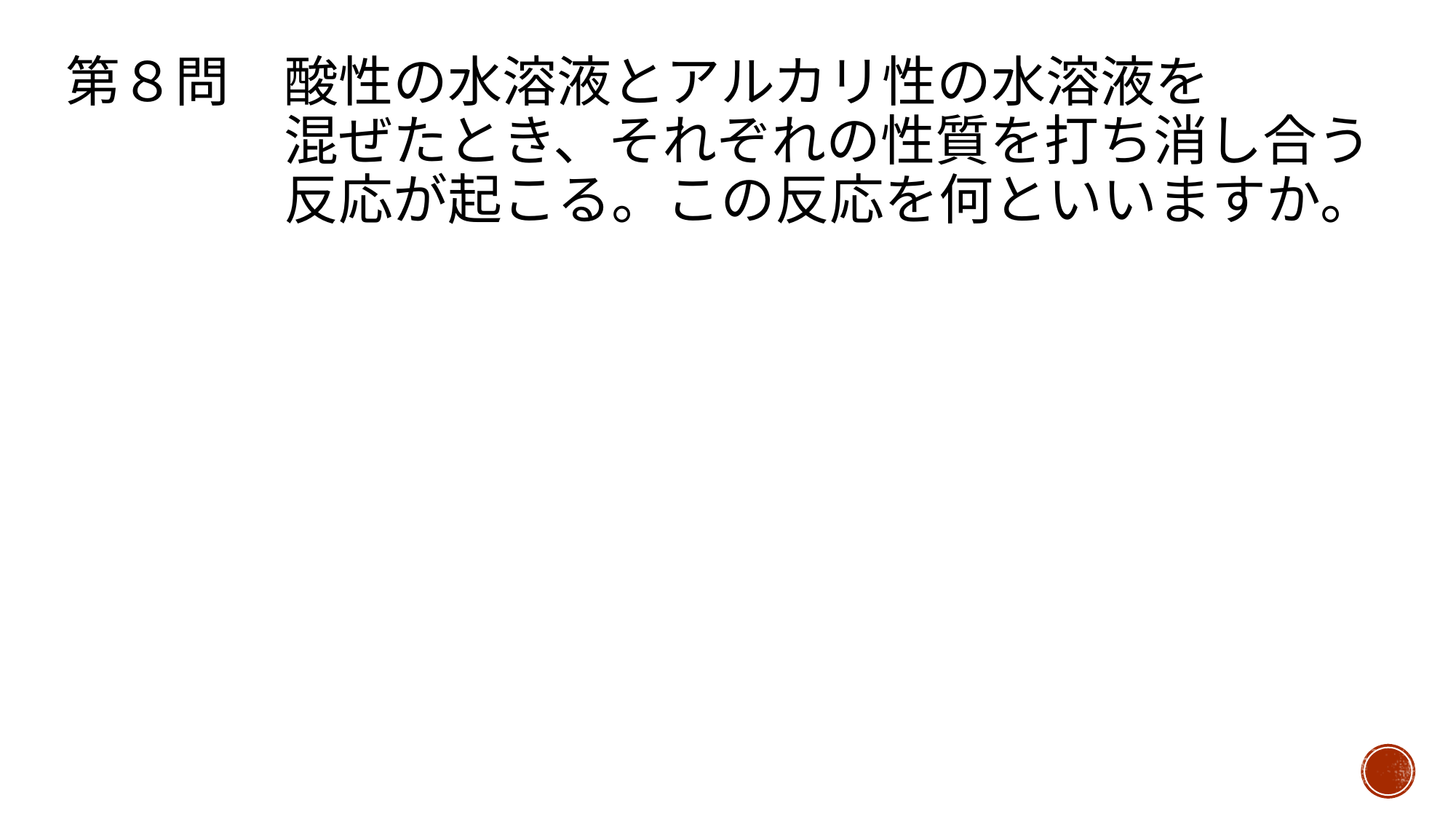

# 第８問　酸性の水溶液とアルカリ性の水溶液を 　　　　混ぜたとき、それぞれの性質を打ち消し合う 　　　　反応が起こる。この反応を何といいますか。